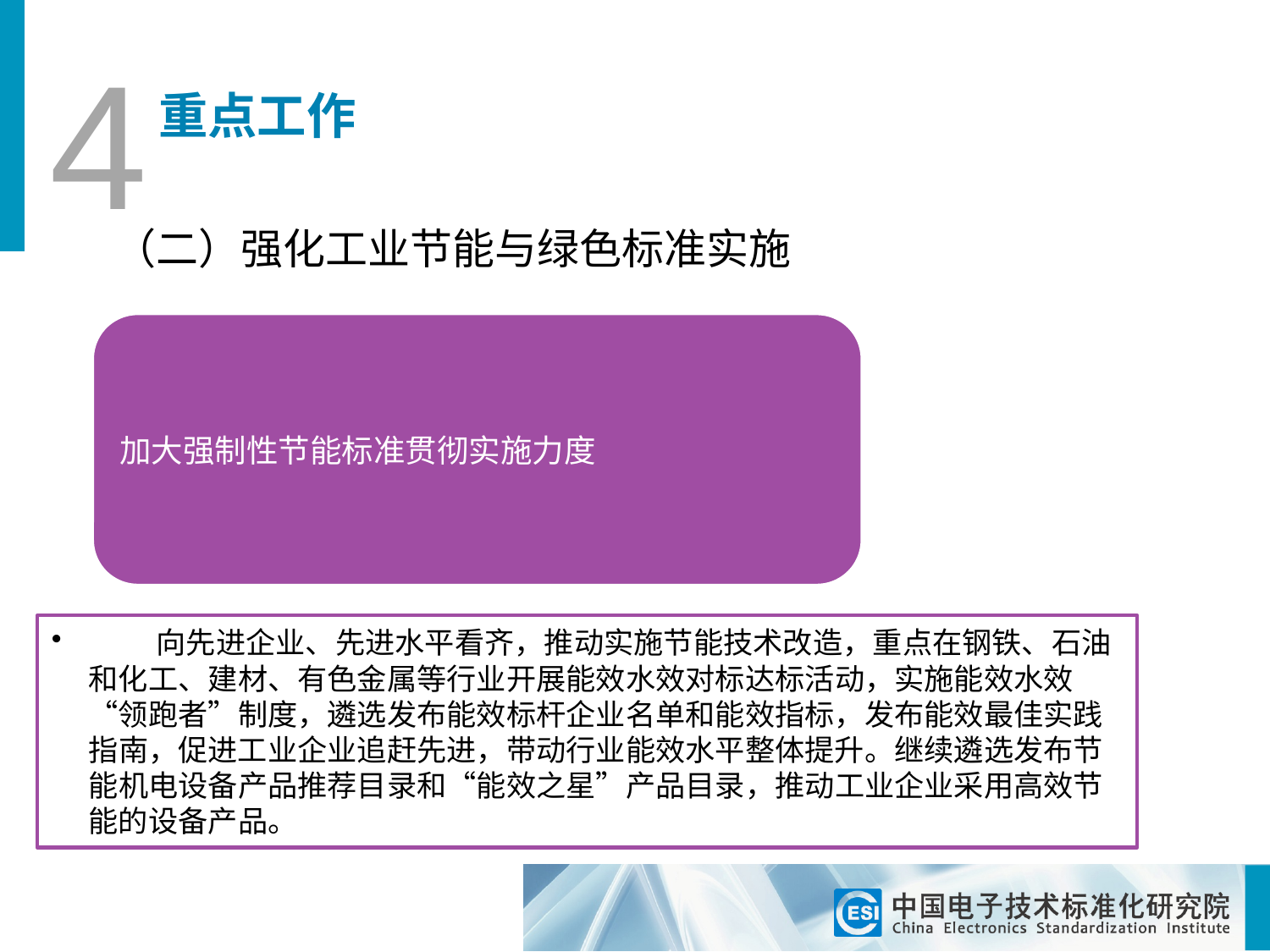

4
重点工作
（二）强化工业节能与绿色标准实施
加大强制性节能标准贯彻实施力度
         向先进企业、先进水平看齐，推动实施节能技术改造，重点在钢铁、石油和化工、建材、有色金属等行业开展能效水效对标达标活动，实施能效水效“领跑者”制度，遴选发布能效标杆企业名单和能效指标，发布能效最佳实践指南，促进工业企业追赶先进，带动行业能效水平整体提升。继续遴选发布节能机电设备产品推荐目录和“能效之星”产品目录，推动工业企业采用高效节能的设备产品。